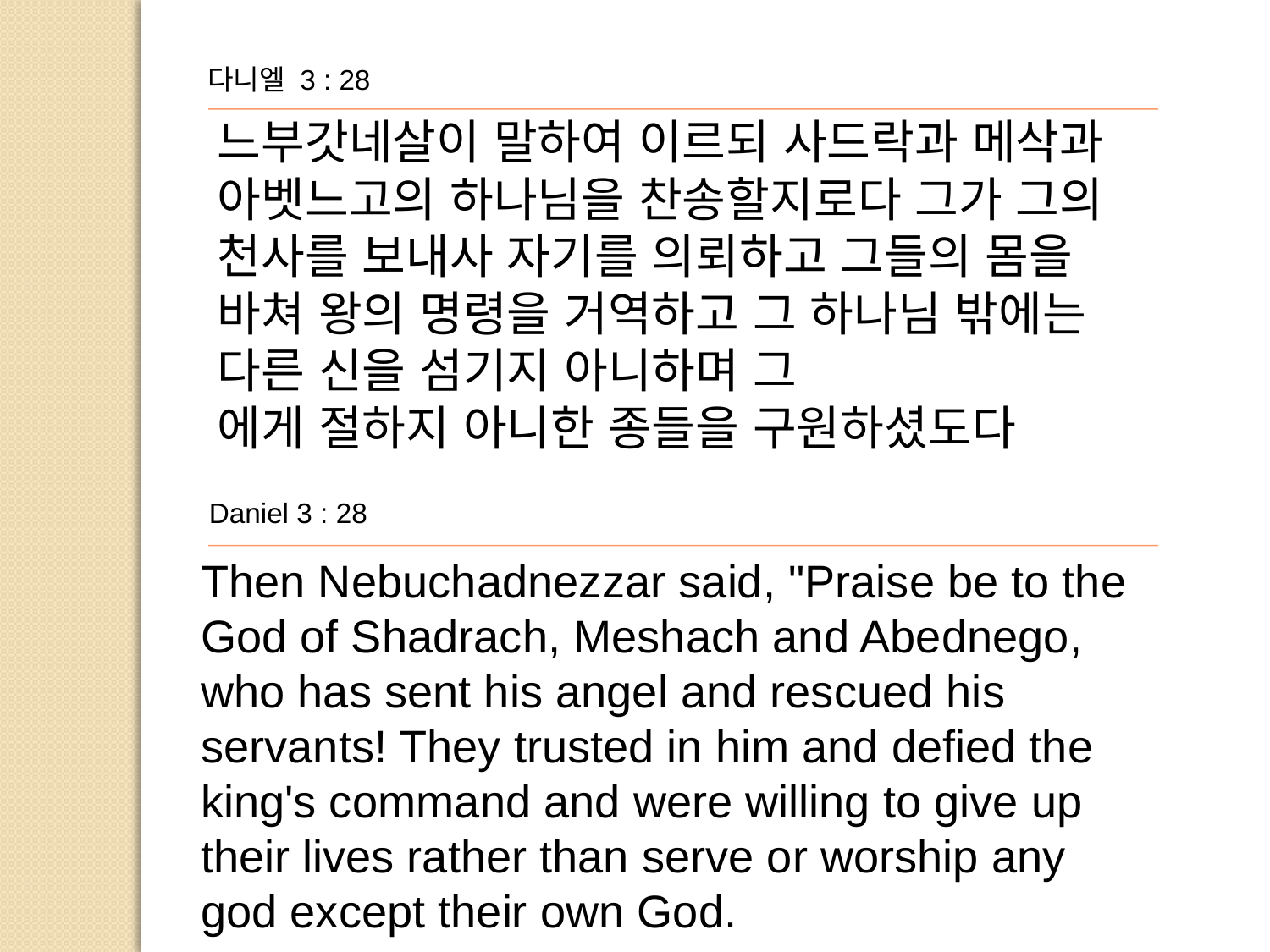

다니엘 3 : 28
느부갓네살이 말하여 이르되 사드락과 메삭과 아벳느고의 하나님을 찬송할지로다 그가 그의 천사를 보내사 자기를 의뢰하고 그들의 몸을 바쳐 왕의 명령을 거역하고 그 하나님 밖에는 다른 신을 섬기지 아니하며 그
에게 절하지 아니한 종들을 구원하셨도다

Daniel 3 : 28

Then Nebuchadnezzar said, "Praise be to the God of Shadrach, Meshach and Abednego, who has sent his angel and rescued his servants! They trusted in him and defied the king's command and were willing to give up their lives rather than serve or worship any
god except their own God.